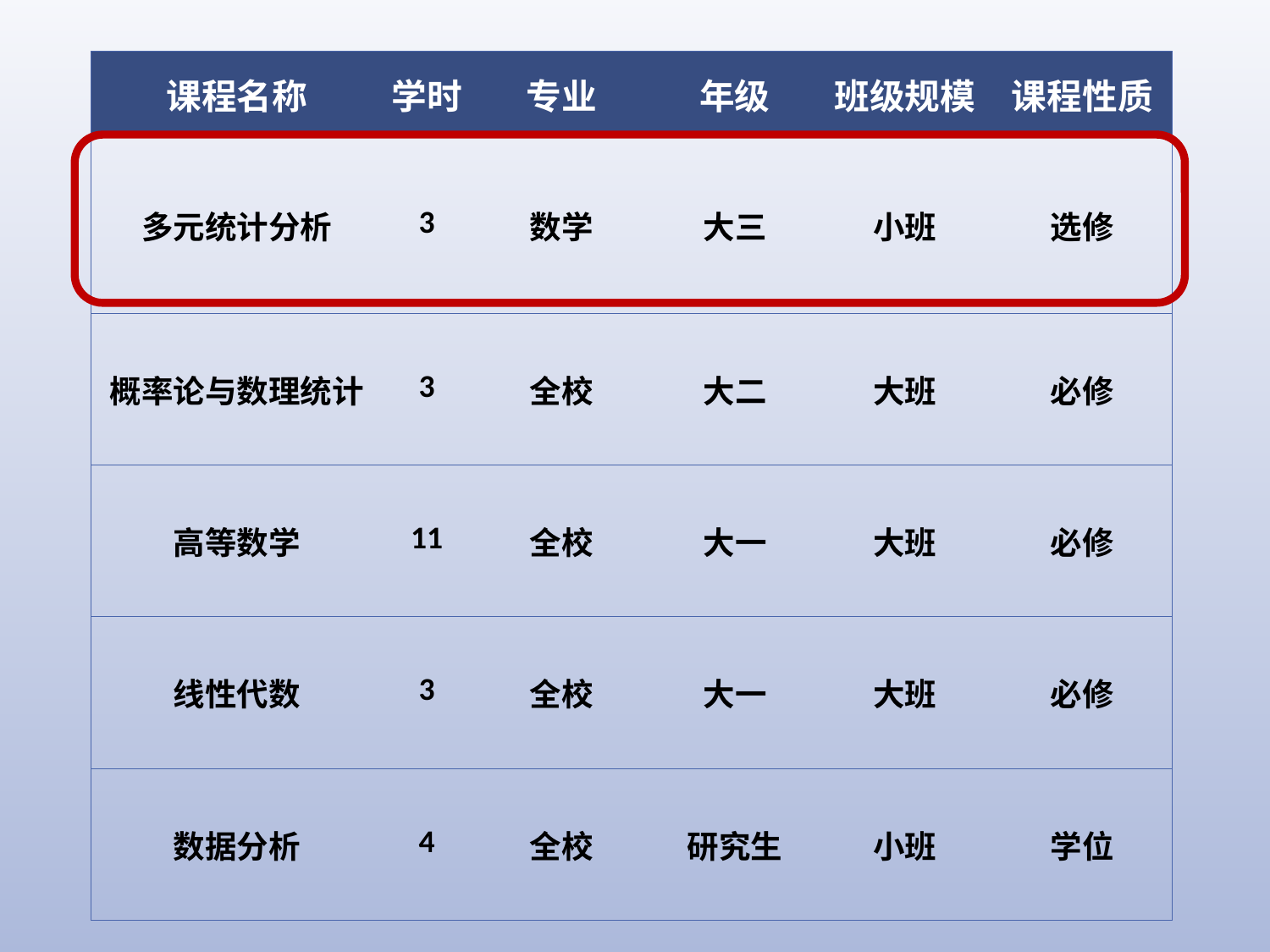

| 课程名称 | 学时 | 专业 | 年级 | 班级规模 | 课程性质 |
| --- | --- | --- | --- | --- | --- |
| 多元统计分析 | 3 | 数学 | 大三 | 小班 | 选修 |
| 概率论与数理统计 | 3 | 全校 | 大二 | 大班 | 必修 |
| 高等数学 | 11 | 全校 | 大一 | 大班 | 必修 |
| 线性代数 | 3 | 全校 | 大一 | 大班 | 必修 |
| 数据分析 | 4 | 全校 | 研究生 | 小班 | 学位 |